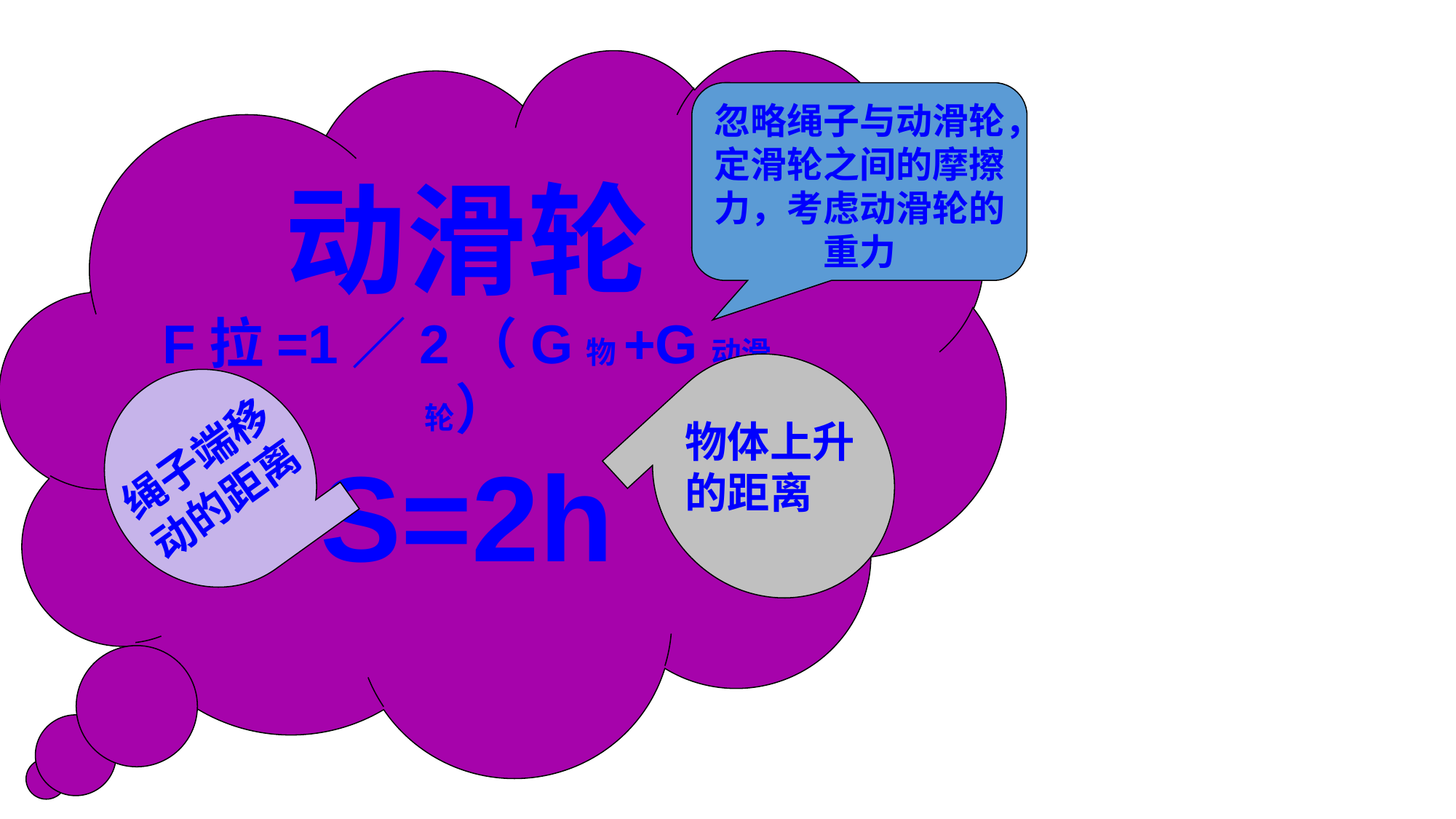

动滑轮
F拉=1／2（G物+G动滑轮）
S=2h
忽略绳子与动滑轮，定滑轮之间的摩擦力，考虑动滑轮的重力

绳子端移
动的距离
物体上升的距离